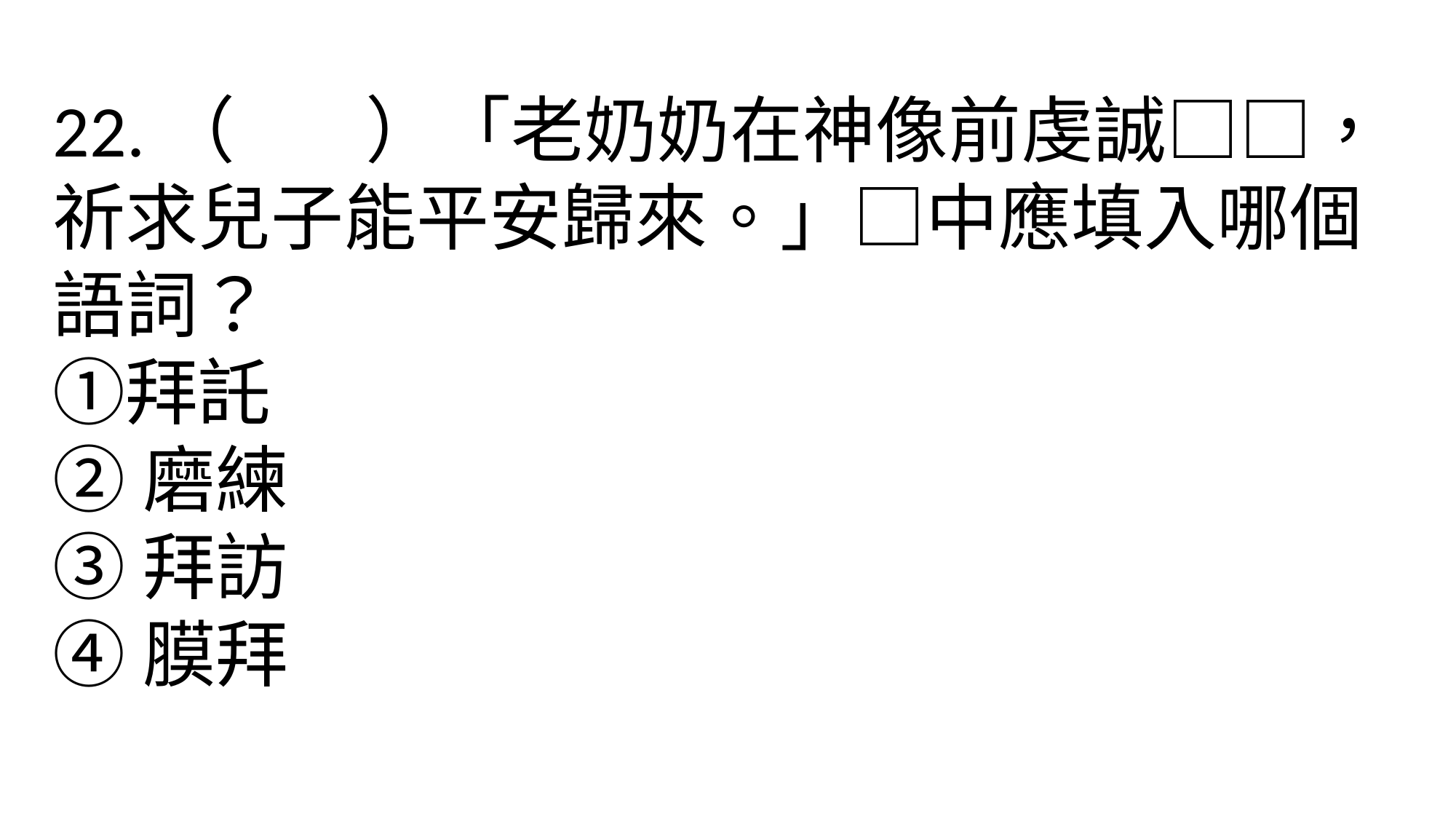

22.（        ）「老奶奶在神像前虔誠□□，祈求兒子能平安歸來。」□中應填入哪個語詞？　
①拜託
②磨練
③拜訪
④膜拜